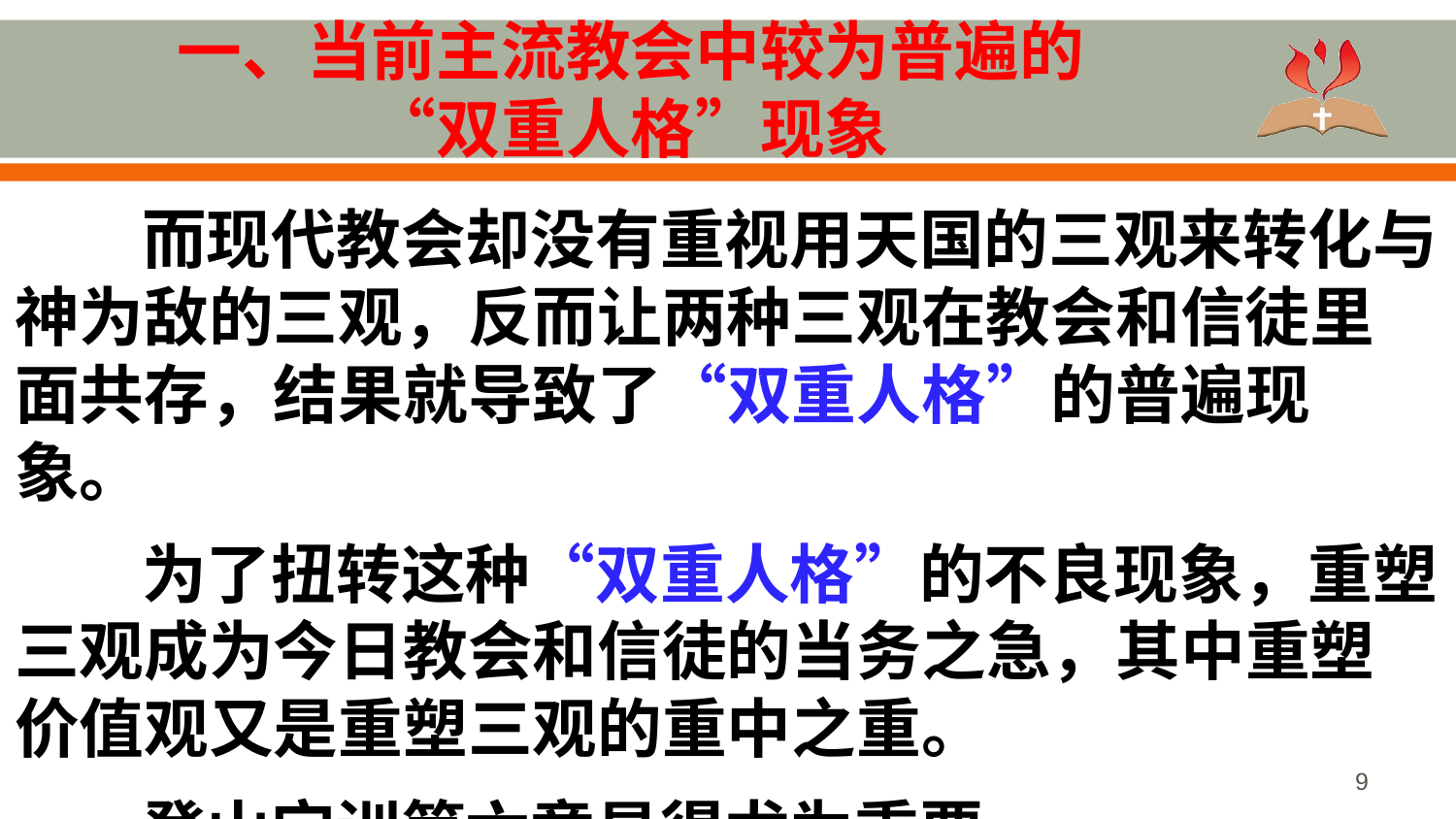

# 一、当前主流教会中较为普遍的 “双重人格”现象
而现代教会却没有重视用天国的三观来转化与神为敌的三观，反而让两种三观在教会和信徒里面共存，结果就导致了“双重人格”的普遍现象。
为了扭转这种“双重人格”的不良现象，重塑三观成为今日教会和信徒的当务之急，其中重塑价值观又是重塑三观的重中之重。
登山宝训第六章显得尤为重要。

9